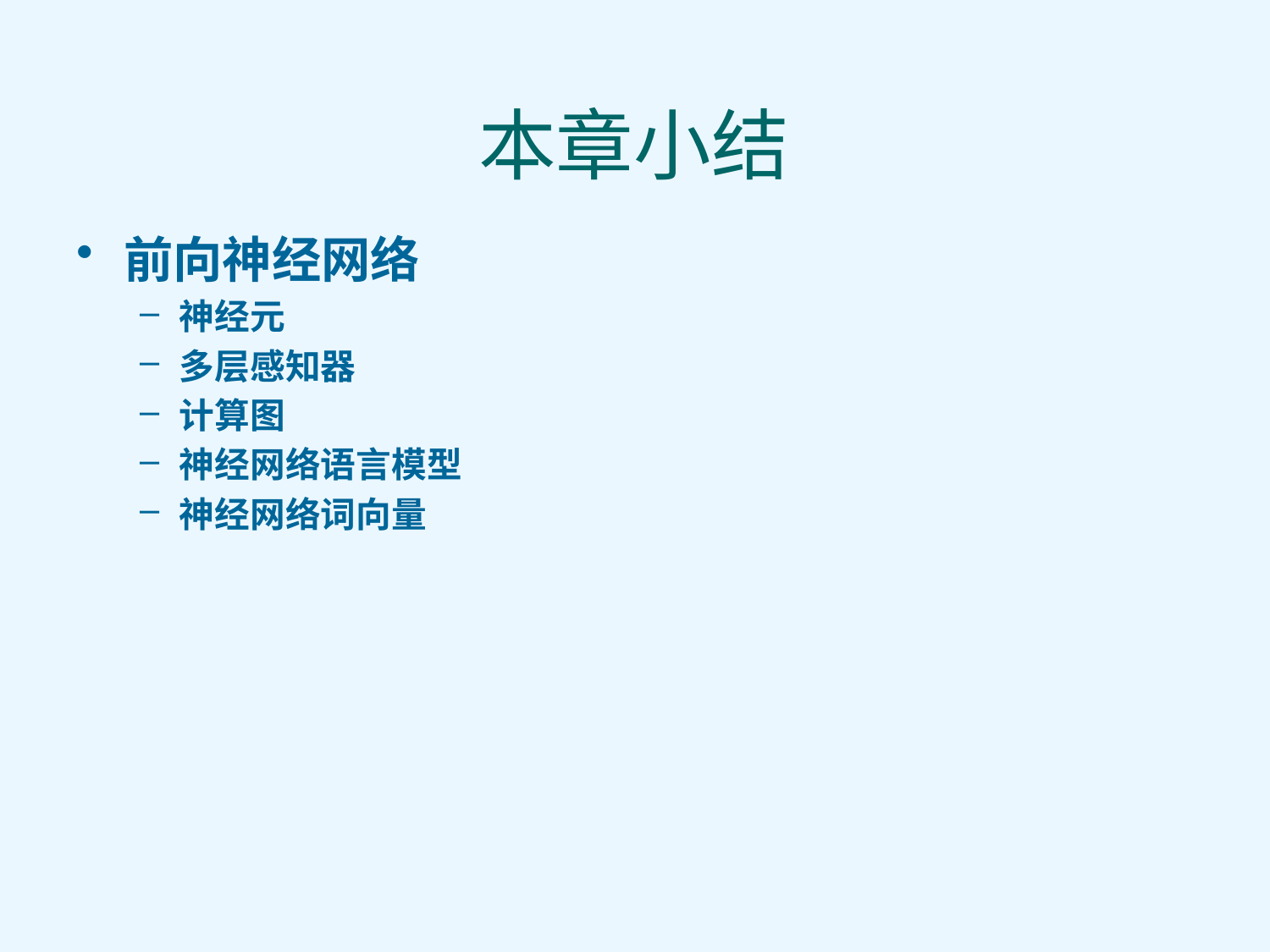

# 本章小结
前向神经网络
神经元
多层感知器
计算图
神经网络语言模型
神经网络词向量